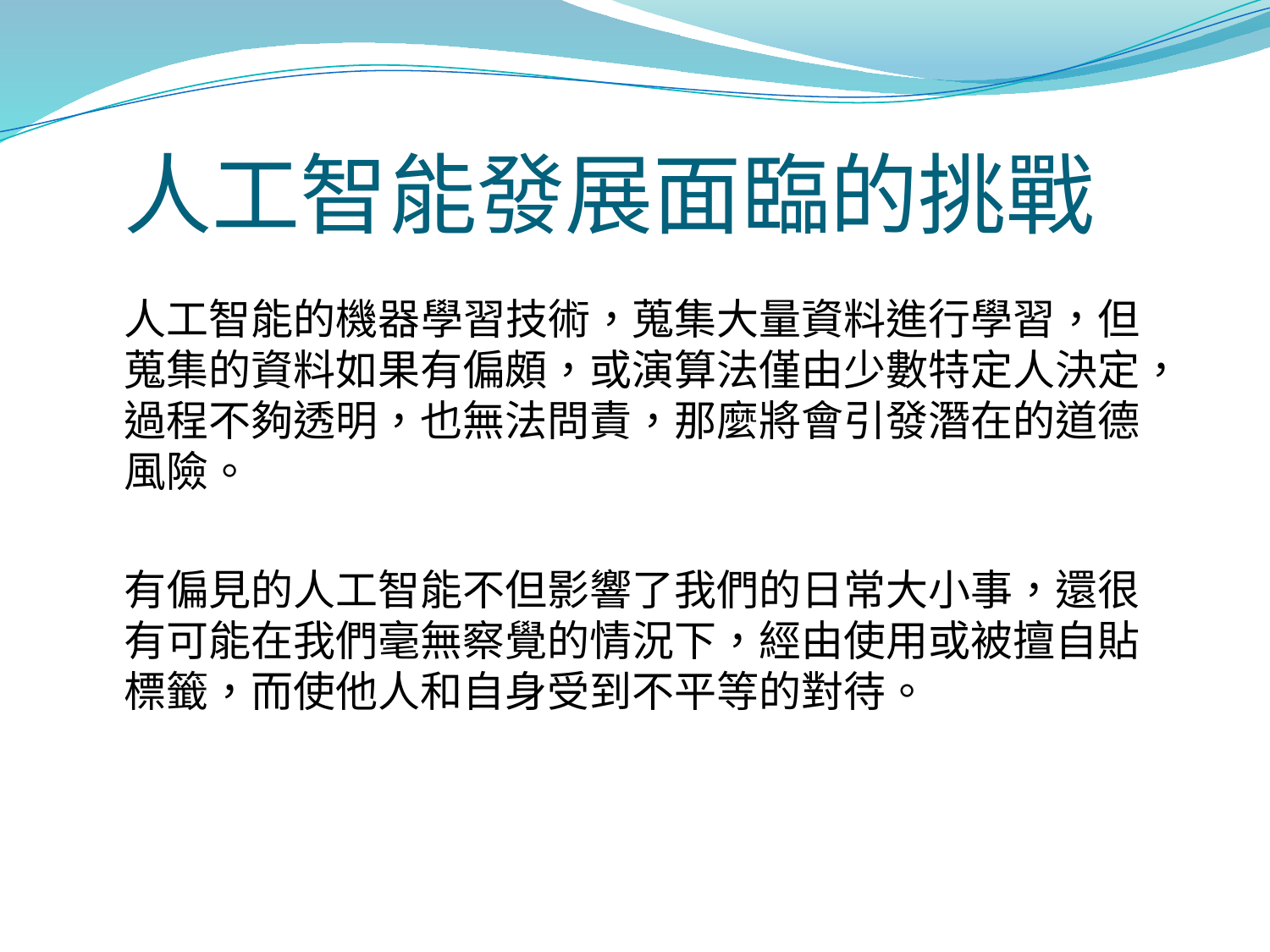

人工智能發展面臨的挑戰
人工智能的機器學習技術，蒐集大量資料進行學習，但蒐集的資料如果有偏頗，或演算法僅由少數特定人決定，過程不夠透明，也無法問責，那麼將會引發潛在的道德風險。

有偏見的人工智能不但影響了我們的日常大小事，還很有可能在我們毫無察覺的情況下，經由使用或被擅自貼標籤，而使他人和自身受到不平等的對待。